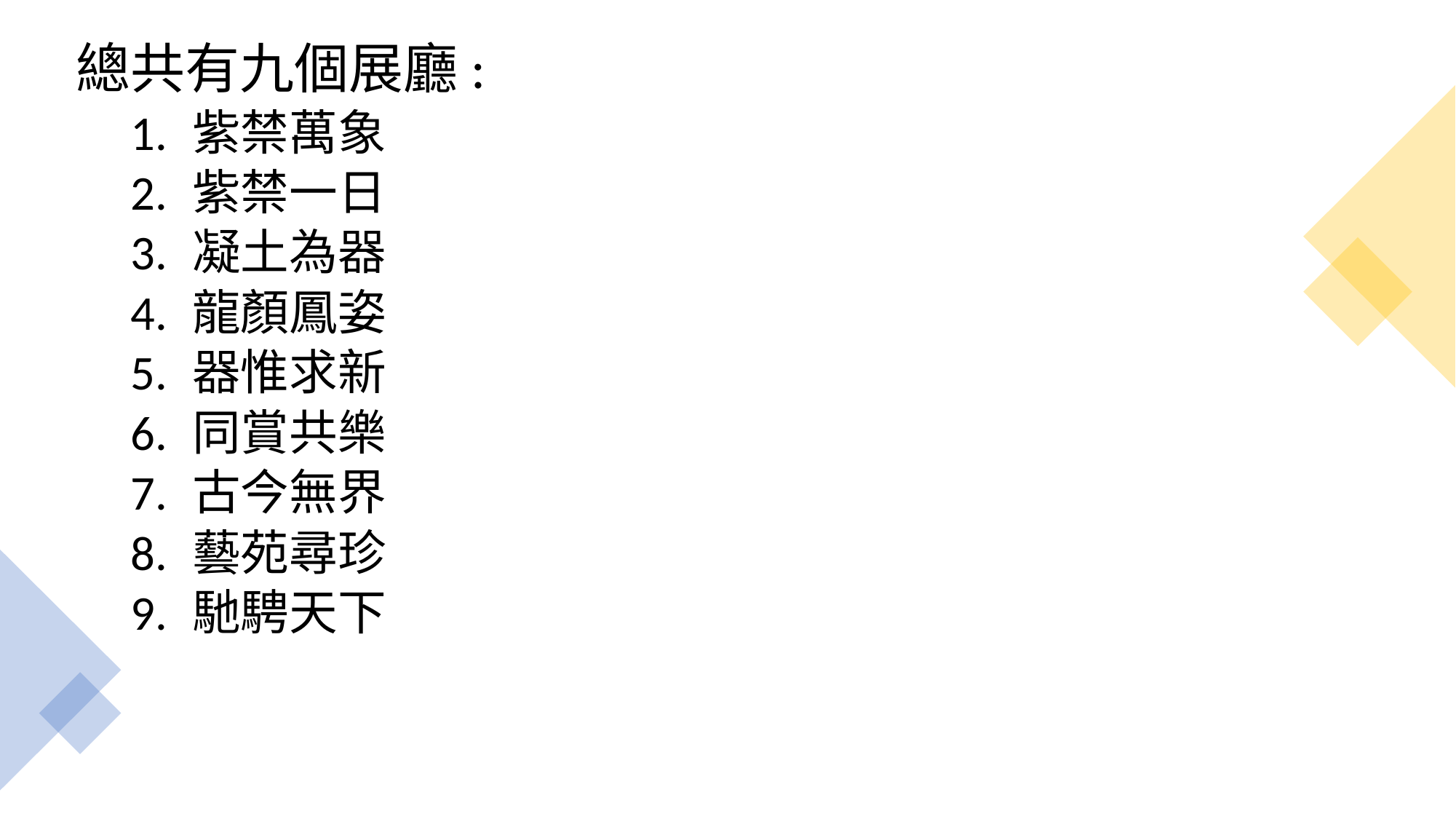

總共有九個展廳:
紫禁萬象
紫禁一日
凝土為器
龍顏鳳姿
器惟求新
同賞共樂
古今無界
藝苑尋珍
馳騁天下